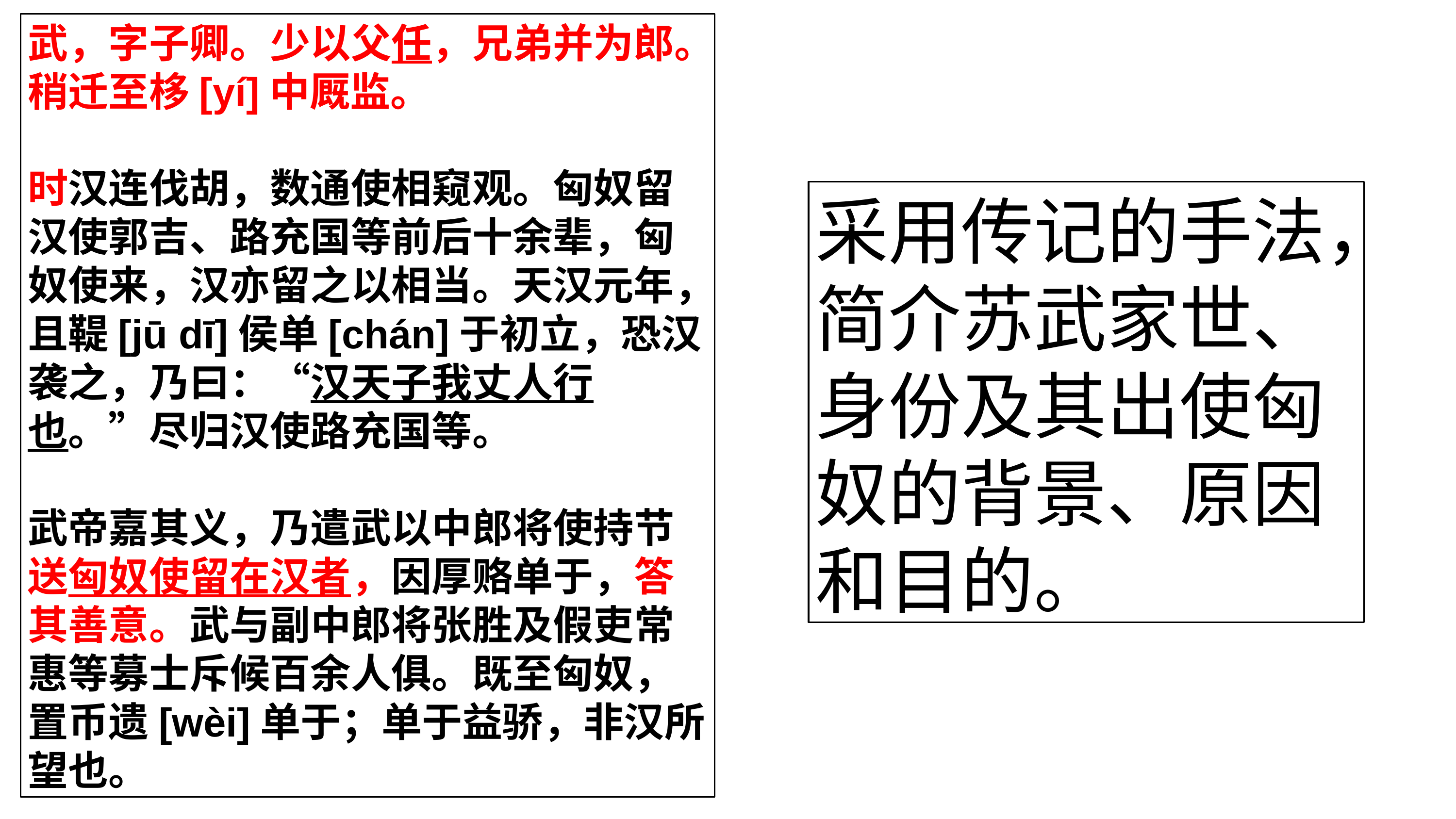

武，字子卿。少以父任，兄弟并为郎。稍迁至栘[yí]中厩监。

时汉连伐胡，数通使相窥观。匈奴留汉使郭吉、路充国等前后十余辈，匈奴使来，汉亦留之以相当。天汉元年，且鞮[jū dī]侯单[chán]于初立，恐汉袭之，乃曰：“汉天子我丈人行也。”尽归汉使路充国等。

武帝嘉其义，乃遣武以中郎将使持节送匈奴使留在汉者，因厚赂单于，答其善意。武与副中郎将张胜及假吏常惠等募士斥候百余人俱。既至匈奴，置币遗[wèi]单于；单于益骄，非汉所望也。
采用传记的手法，简介苏武家世、身份及其出使匈奴的背景、原因和目的。